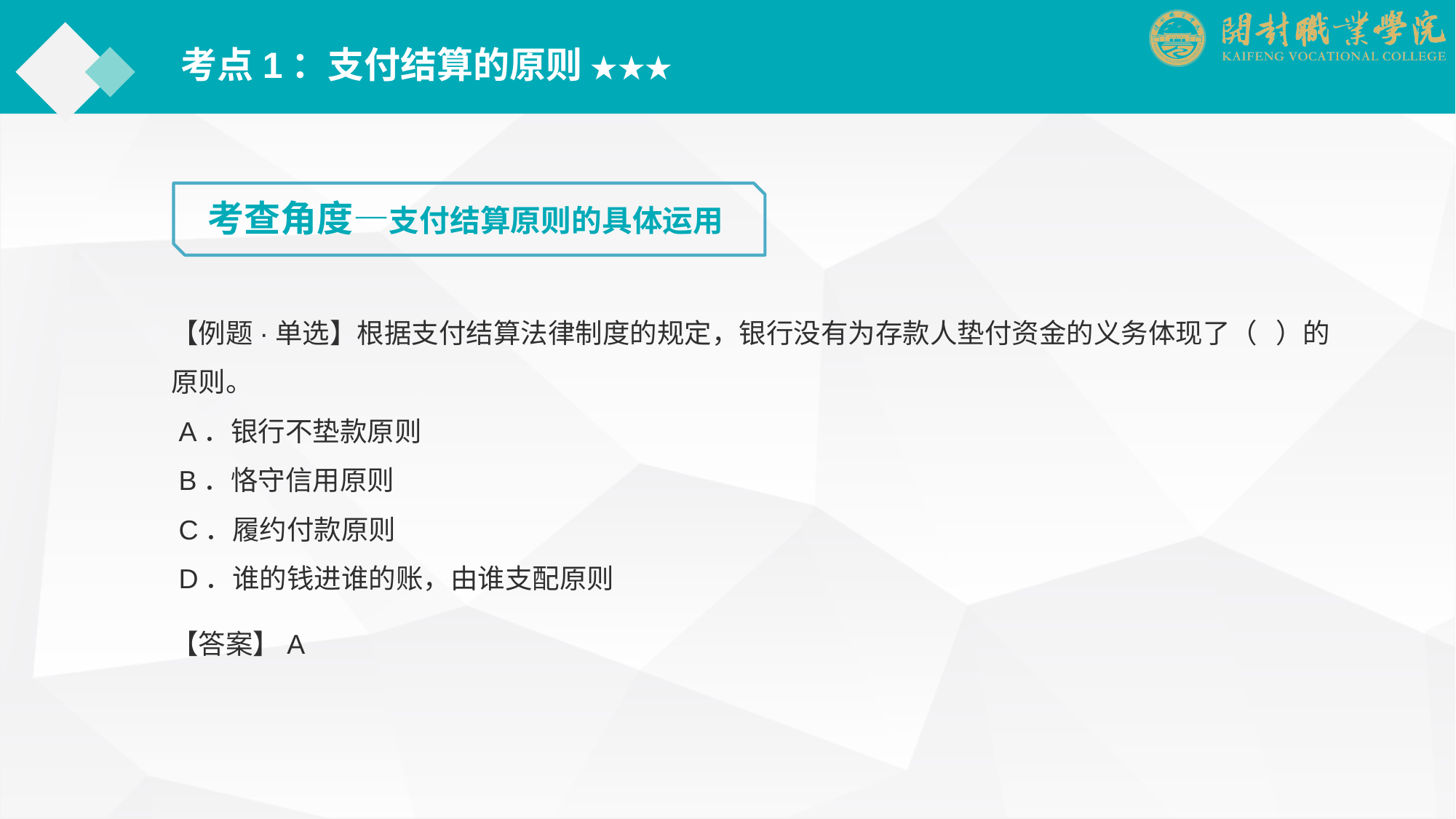

考点1：支付结算的原则 ★★★

考查角度—支付结算原则的具体运用
【例题·单选】根据支付结算法律制度的规定，银行没有为存款人垫付资金的义务体现了（   ）的原则。
 A．银行不垫款原则
 B．恪守信用原则
 C．履约付款原则
 D．谁的钱进谁的账，由谁支配原则
【答案】A